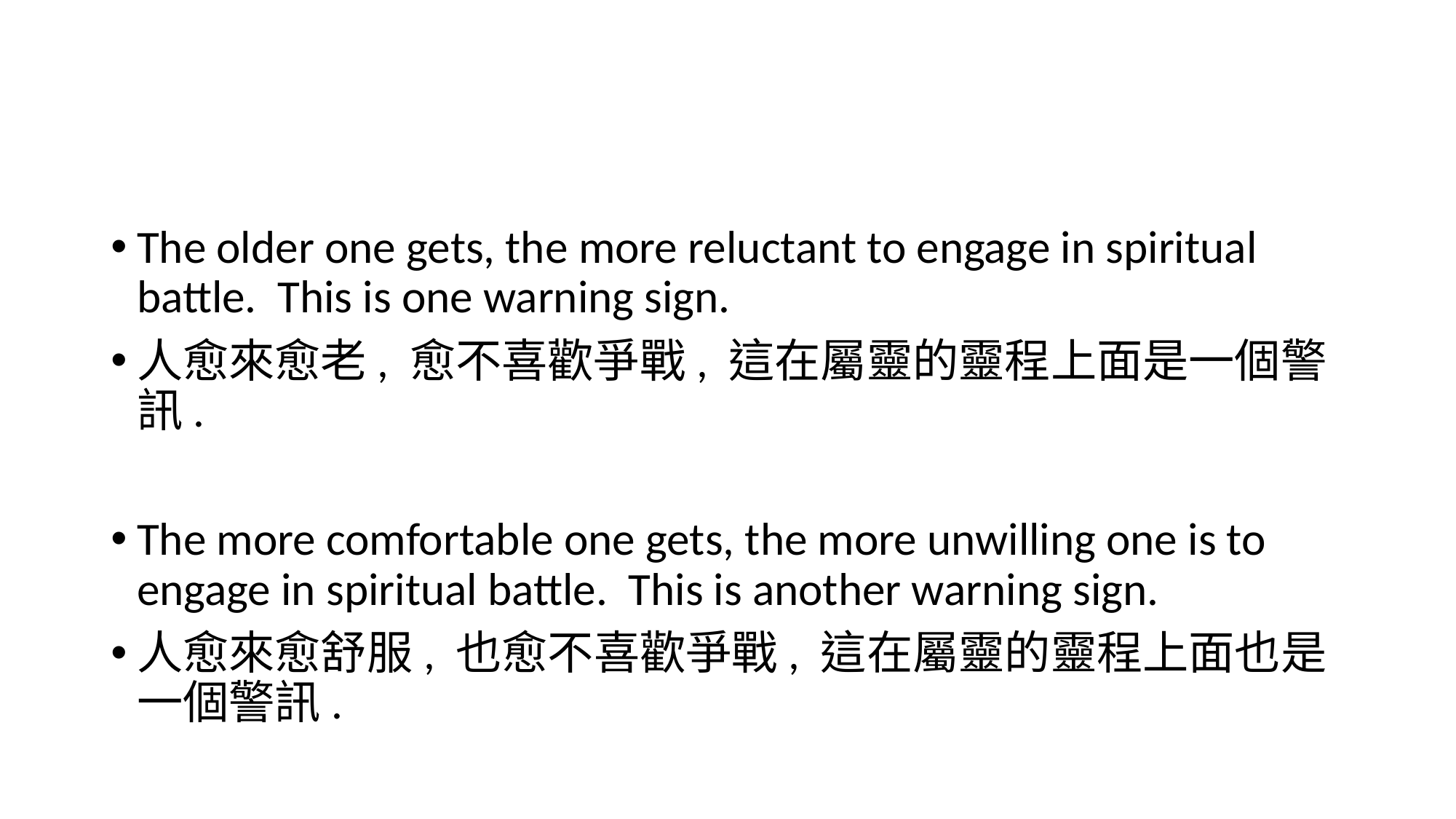

#
The older one gets, the more reluctant to engage in spiritual battle.  This is one warning sign.
人愈來愈老, 愈不喜歡爭戰, 這在屬靈的靈程上面是一個警訊.

The more comfortable one gets, the more unwilling one is to engage in spiritual battle.  This is another warning sign.
人愈來愈舒服, 也愈不喜歡爭戰, 這在屬靈的靈程上面也是一個警訊.